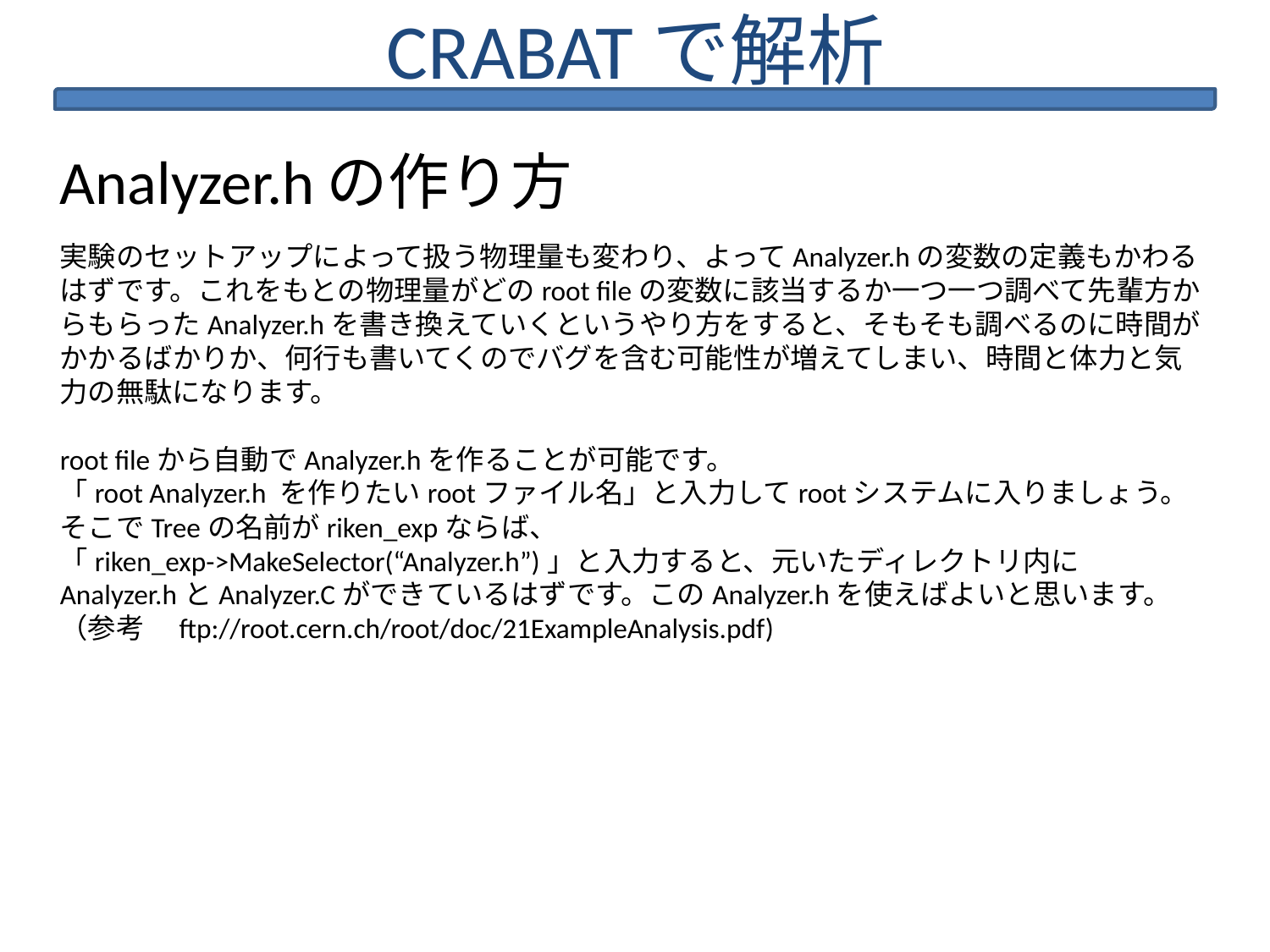

# CRABATで解析

Analyzer.hの作り方
実験のセットアップによって扱う物理量も変わり、よってAnalyzer.hの変数の定義もかわるはずです。これをもとの物理量がどのroot fileの変数に該当するか一つ一つ調べて先輩方からもらったAnalyzer.hを書き換えていくというやり方をすると、そもそも調べるのに時間がかかるばかりか、何行も書いてくのでバグを含む可能性が増えてしまい、時間と体力と気力の無駄になります。

root fileから自動でAnalyzer.hを作ることが可能です。
「root Analyzer.h を作りたいrootファイル名」と入力してrootシステムに入りましょう。
そこでTreeの名前がriken_expならば、
「riken_exp->MakeSelector(“Analyzer.h”)」と入力すると、元いたディレクトリ内にAnalyzer.hとAnalyzer.Cができているはずです。このAnalyzer.hを使えばよいと思います。
（参考　ftp://root.cern.ch/root/doc/21ExampleAnalysis.pdf)